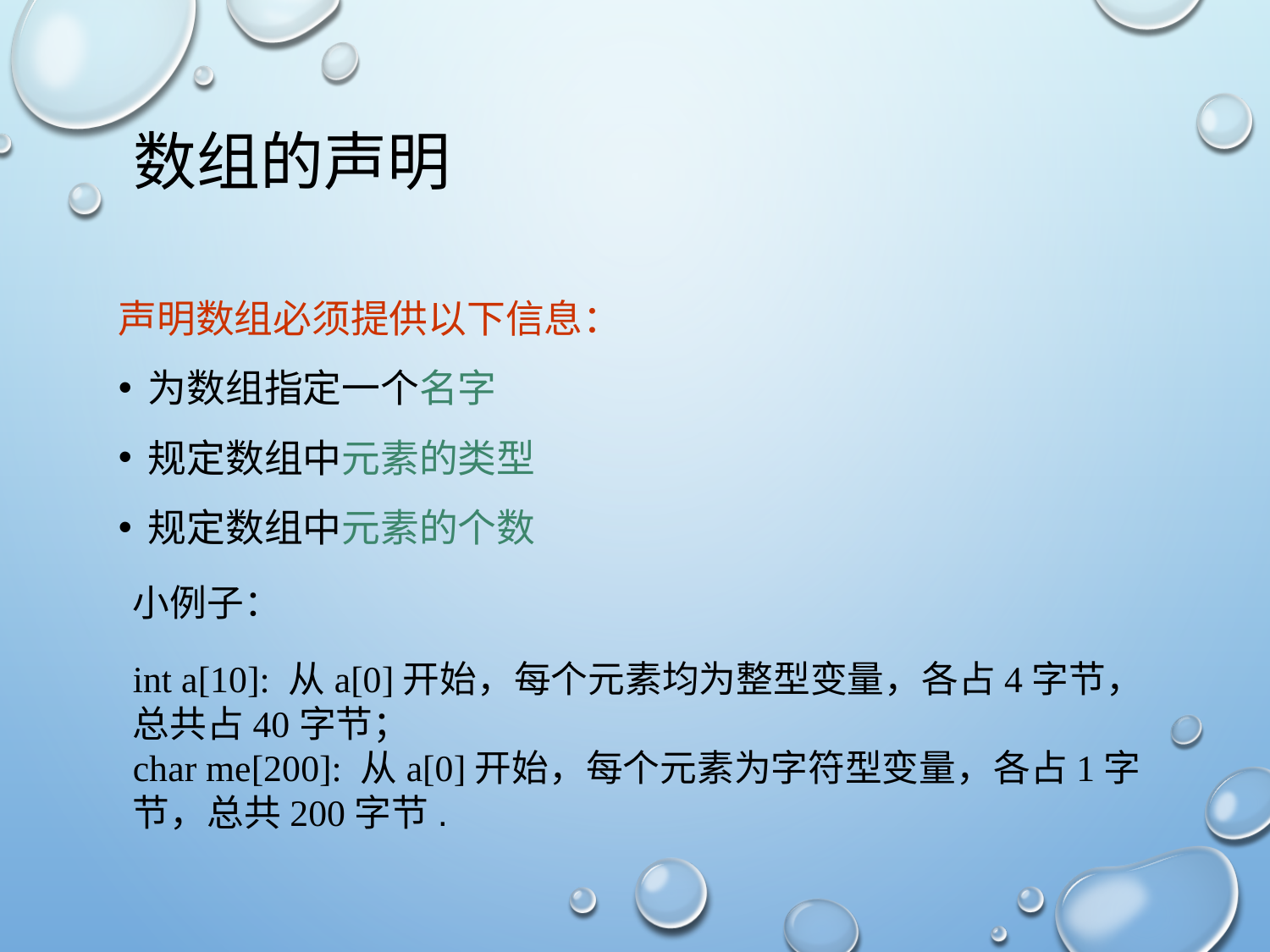

# 数组的声明
声明数组必须提供以下信息：
为数组指定一个名字
规定数组中元素的类型
规定数组中元素的个数
小例子：

int a[10]: 从a[0]开始，每个元素均为整型变量，各占4字节，总共占40字节；
char me[200]: 从a[0]开始，每个元素为字符型变量，各占1字节，总共200字节.